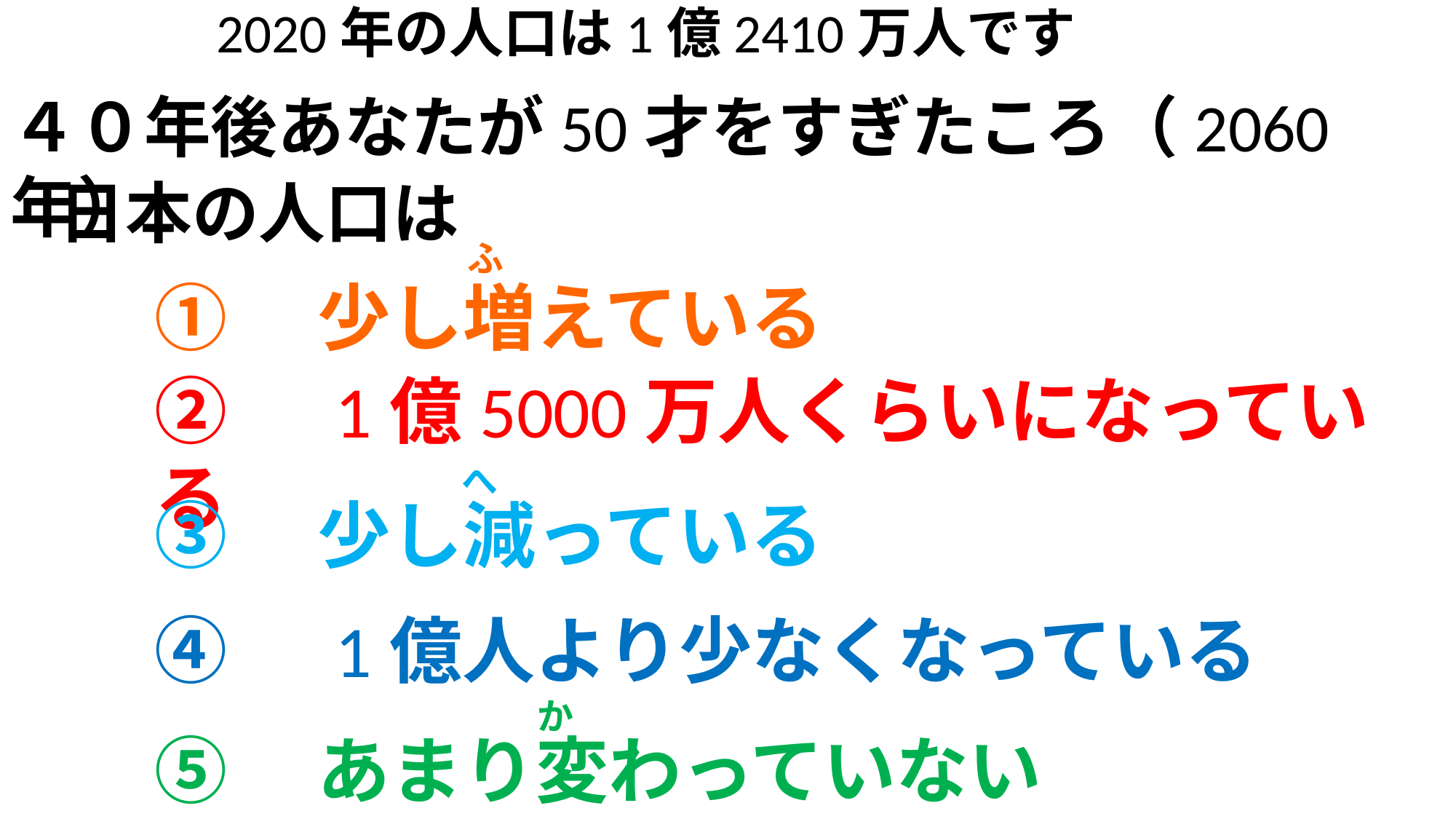

2020年の人口は1億2410万人です
４０年後あなたが50才をすぎたころ（2060年）
日本の人口は
ふ
①　少し増えている
②　1億5000万人くらいになっている
へ
③　少し減っている
④　1億人より少なくなっている
か
⑤　あまり変わっていない